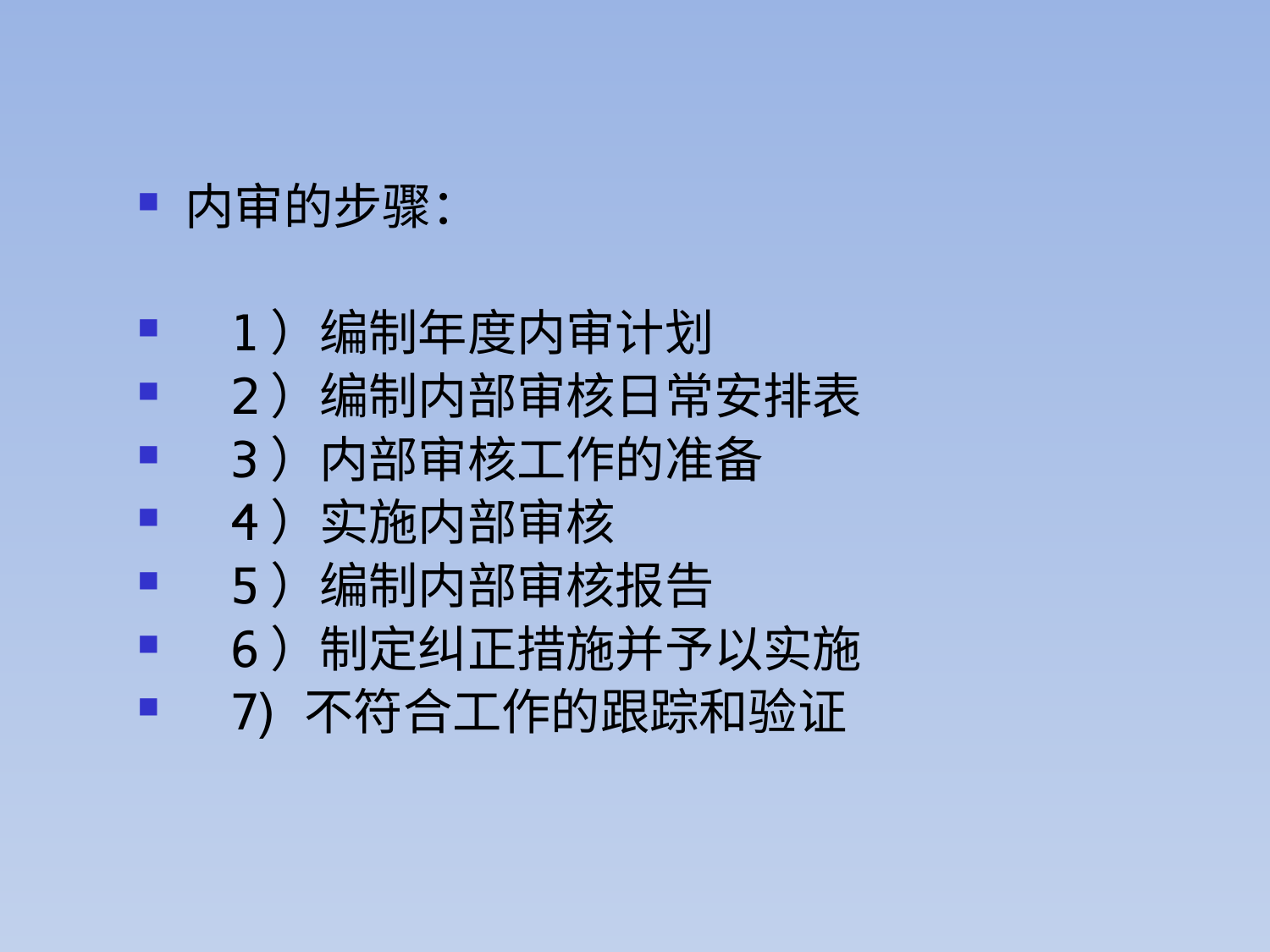

内审的步骤：

   1）编制年度内审计划
   2）编制内部审核日常安排表
   3）内部审核工作的准备
   4）实施内部审核
   5）编制内部审核报告
   6）制定纠正措施并予以实施
   7) 不符合工作的跟踪和验证